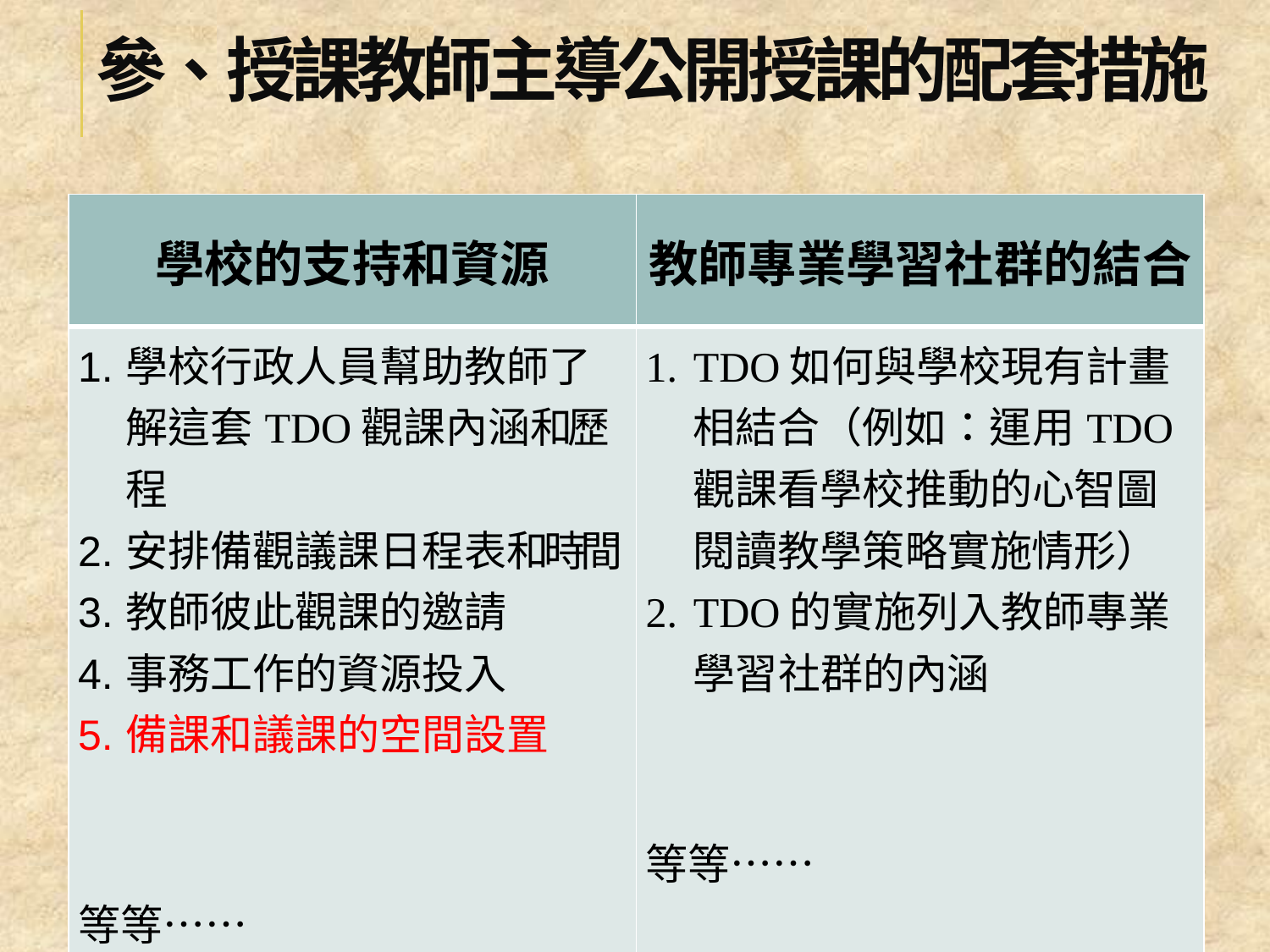

# 參、授課教師主導公開授課的配套措施
| 學校的支持和資源 | 教師專業學習社群的結合 |
| --- | --- |
| 學校行政人員幫助教師了解這套TDO觀課內涵和歷程 安排備觀議課日程表和時間 教師彼此觀課的邀請 事務工作的資源投入 備課和議課的空間設置 等等…… | TDO如何與學校現有計畫相結合（例如：運用TDO觀課看學校推動的心智圖閱讀教學策略實施情形） TDO的實施列入教師專業學習社群的內涵 等等…… |
58